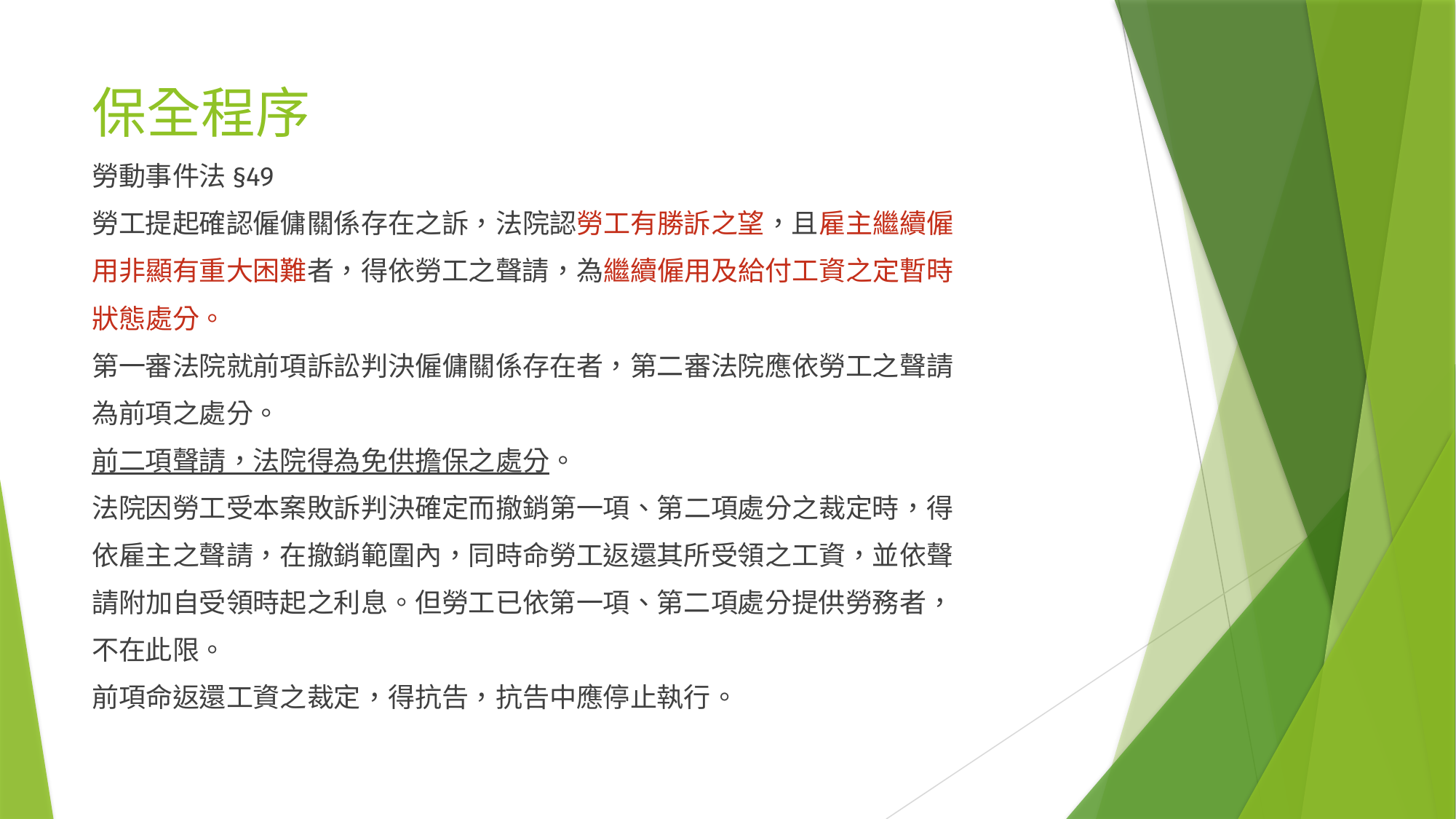

# 保全程序
勞動事件法§49
勞工提起確認僱傭關係存在之訴，法院認勞工有勝訴之望，且雇主繼續僱
用非顯有重大困難者，得依勞工之聲請，為繼續僱用及給付工資之定暫時
狀態處分。
第一審法院就前項訴訟判決僱傭關係存在者，第二審法院應依勞工之聲請
為前項之處分。
前二項聲請，法院得為免供擔保之處分。
法院因勞工受本案敗訴判決確定而撤銷第一項、第二項處分之裁定時，得
依雇主之聲請，在撤銷範圍內，同時命勞工返還其所受領之工資，並依聲
請附加自受領時起之利息。但勞工已依第一項、第二項處分提供勞務者，
不在此限。
前項命返還工資之裁定，得抗告，抗告中應停止執行。